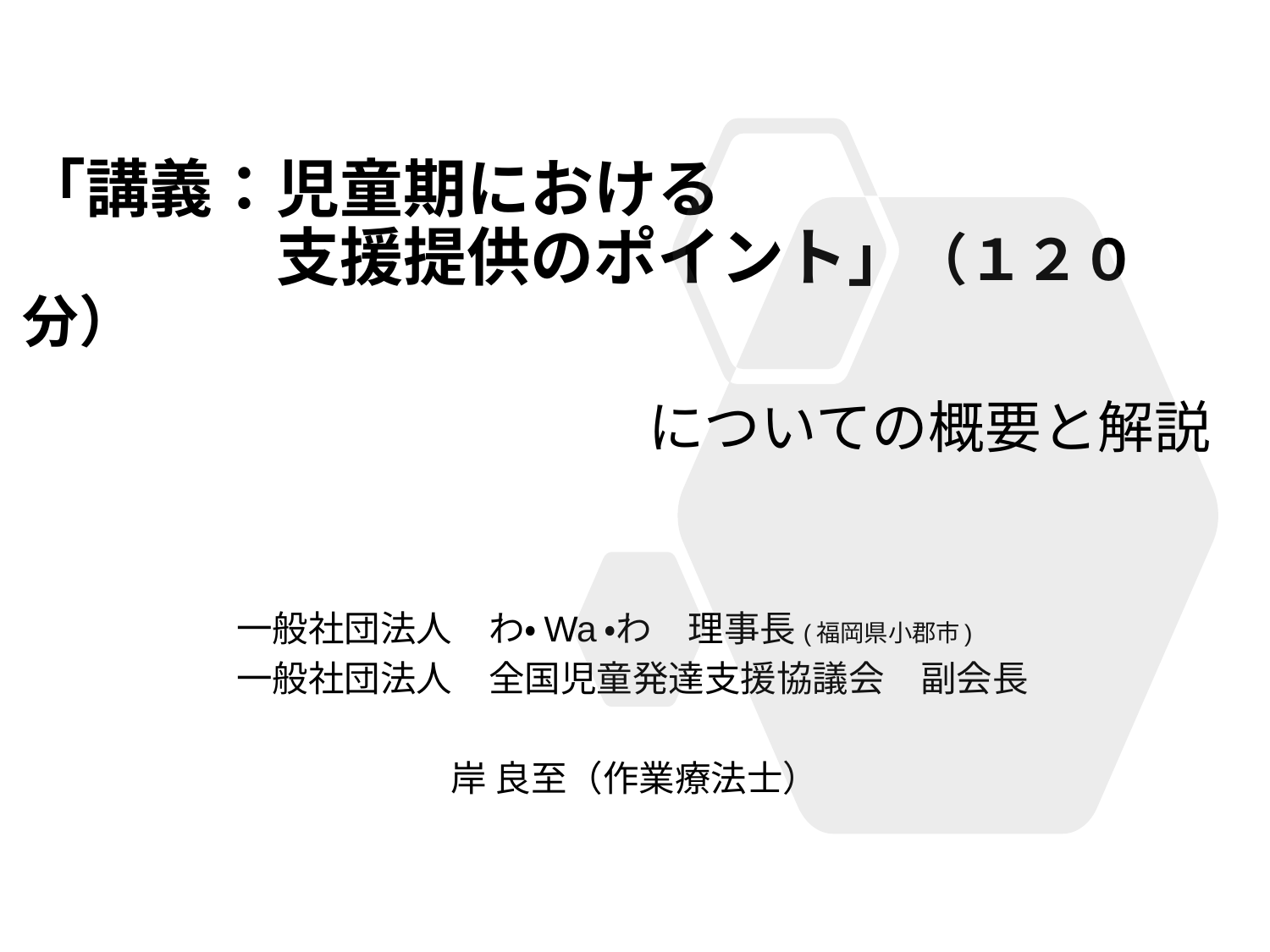

# 「講義：児童期における 　　　　支援提供のポイント」（１２０分）
についての概要と解説
一般社団法人　わ・Wa・わ　理事長(福岡県小郡市)
一般社団法人　全国児童発達支援協議会　副会長

岸 良至（作業療法士）